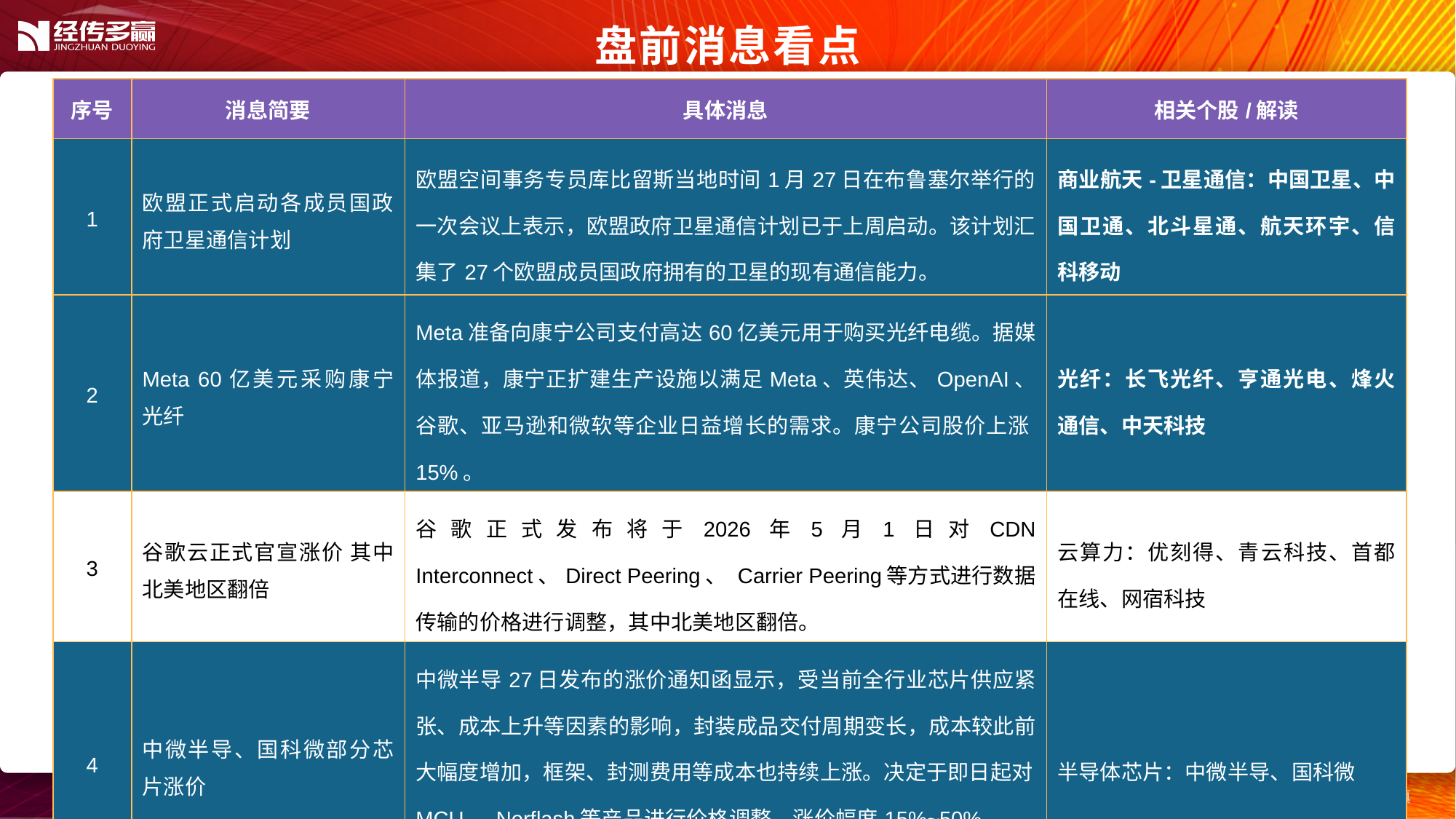

盘前消息看点

| 序号 | 消息简要 | 具体消息 | 相关个股/解读 |
| --- | --- | --- | --- |
| 1 | 欧盟正式启动各成员国政府卫星通信计划 | 欧盟空间事务专员库比留斯当地时间1月27日在布鲁塞尔举行的一次会议上表示，欧盟政府卫星通信计划已于上周启动。该计划汇集了27个欧盟成员国政府拥有的卫星的现有通信能力。 | 商业航天-卫星通信：中国卫星、中国卫通、北斗星通、航天环宇、信科移动 |
| 2 | Meta 60亿美元采购康宁光纤 | Meta准备向康宁公司支付高达60亿美元用于购买光纤电缆。据媒体报道，康宁正扩建生产设施以满足Meta、英伟达、OpenAI、谷歌、亚马逊和微软等企业日益增长的需求。康宁公司股价上涨15%。 | 光纤：长飞光纤、亨通光电、烽火通信、中天科技 |
| 3 | 谷歌云正式官宣涨价 其中北美地区翻倍 | 谷歌正式发布将于2026年5月1日对CDN Interconnect、Direct Peering、 Carrier Peering等方式进行数据传输的价格进行调整，其中北美地区翻倍。 | 云算力：优刻得、青云科技、首都在线、网宿科技 |
| 4 | 中微半导、国科微部分芯片涨价 | 中微半导27日发布的涨价通知函显示，受当前全行业芯片供应紧张、成本上升等因素的影响，封装成品交付周期变长，成本较此前大幅度增加，框架、封测费用等成本也持续上涨。决定于即日起对MCU、Norflash等产品进行价格调整，涨价幅度15%~50%。 国科微27日也对客户发出涨价函。 | 半导体芯片：中微半导、国科微 |
| 5 |  |  |  |
12